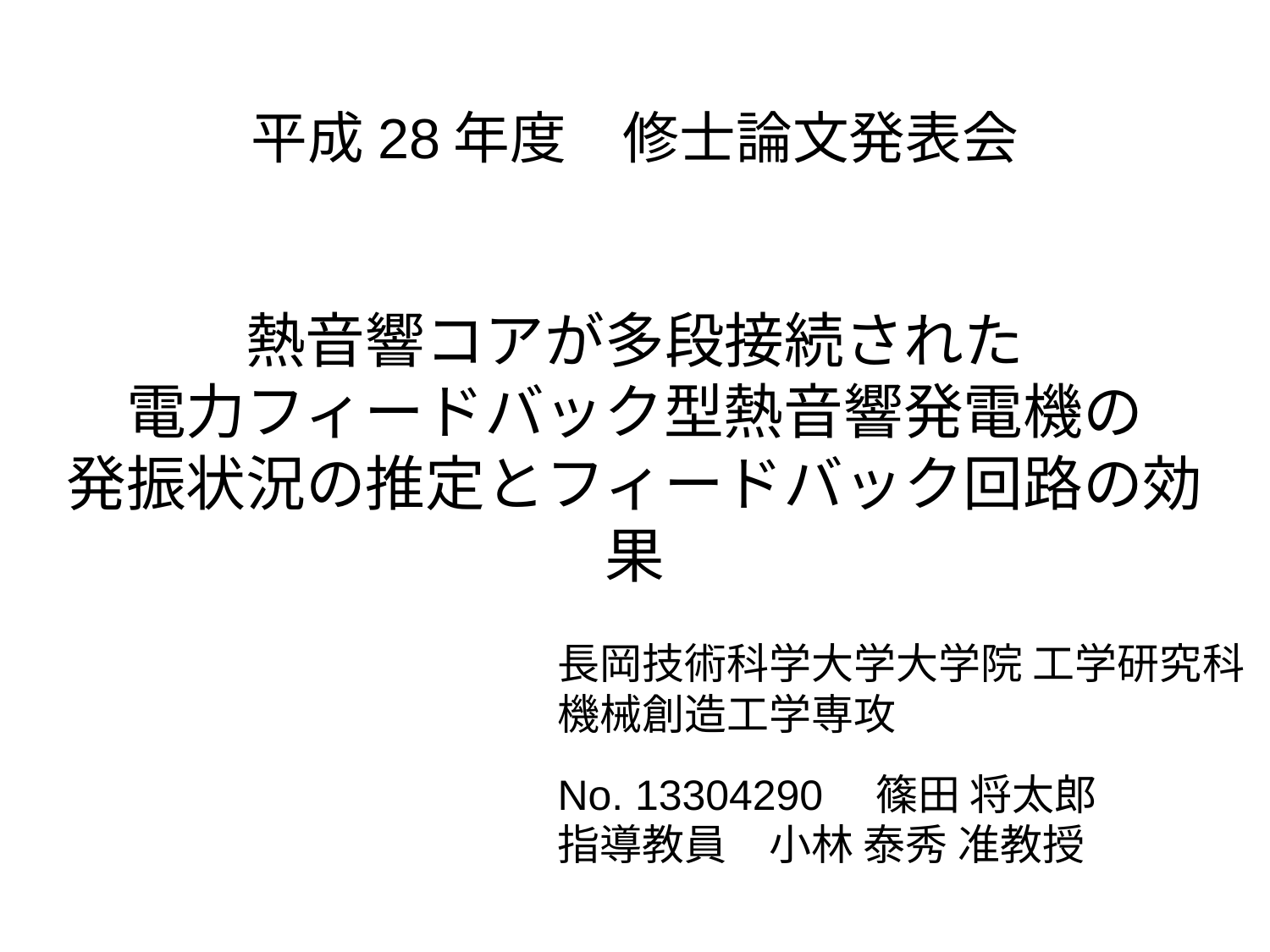

平成28年度　修士論文発表会
熱音響コアが多段接続された
電力フィードバック型熱音響発電機の
発振状況の推定とフィードバック回路の効果
長岡技術科学大学大学院 工学研究科
機械創造工学専攻
No. 13304290　篠田 将太郎
指導教員　小林 泰秀 准教授